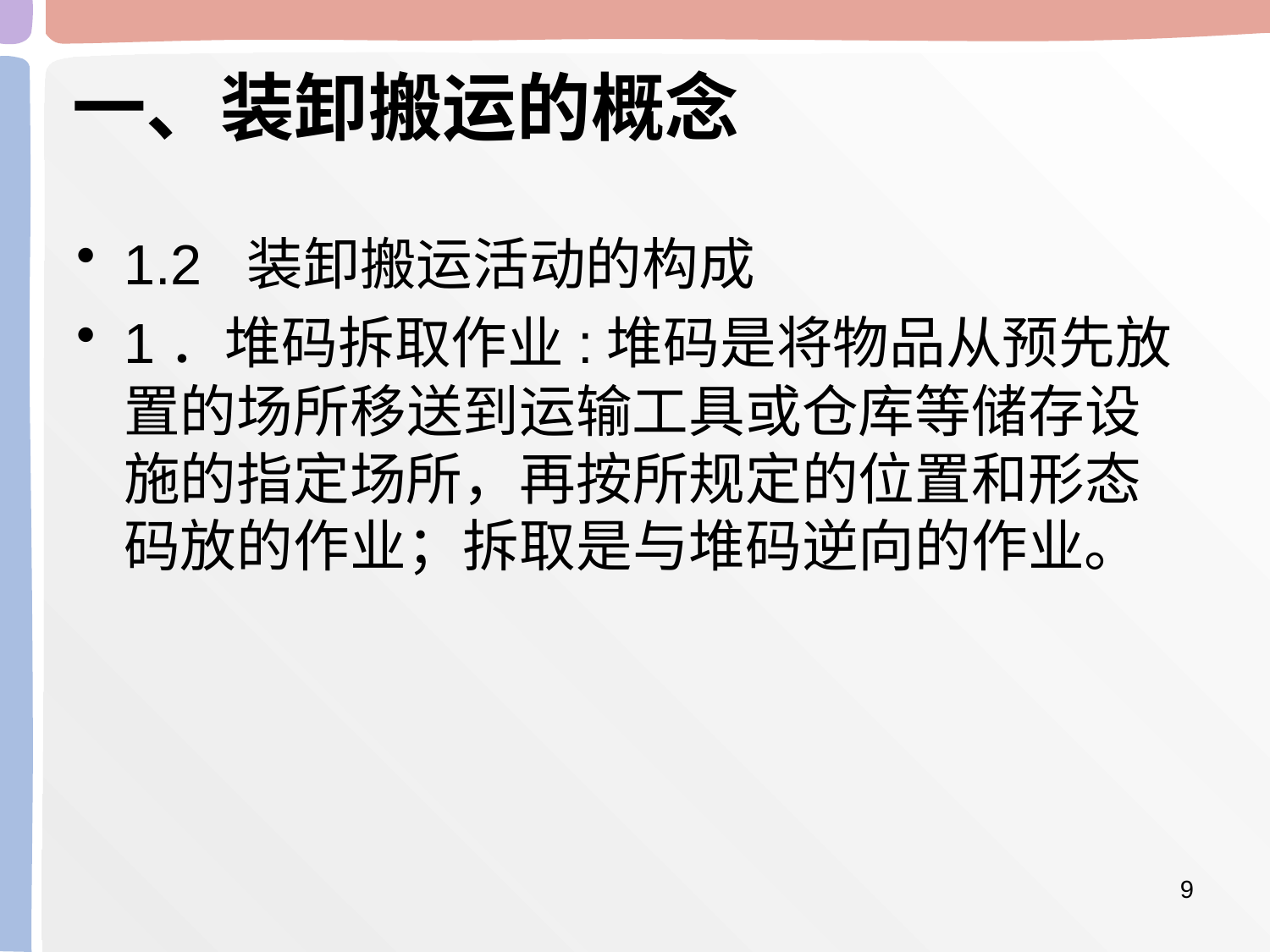

一、装卸搬运的概念
1.2  装卸搬运活动的构成
1．堆码拆取作业:堆码是将物品从预先放置的场所移送到运输工具或仓库等储存设施的指定场所，再按所规定的位置和形态码放的作业；拆取是与堆码逆向的作业。
9